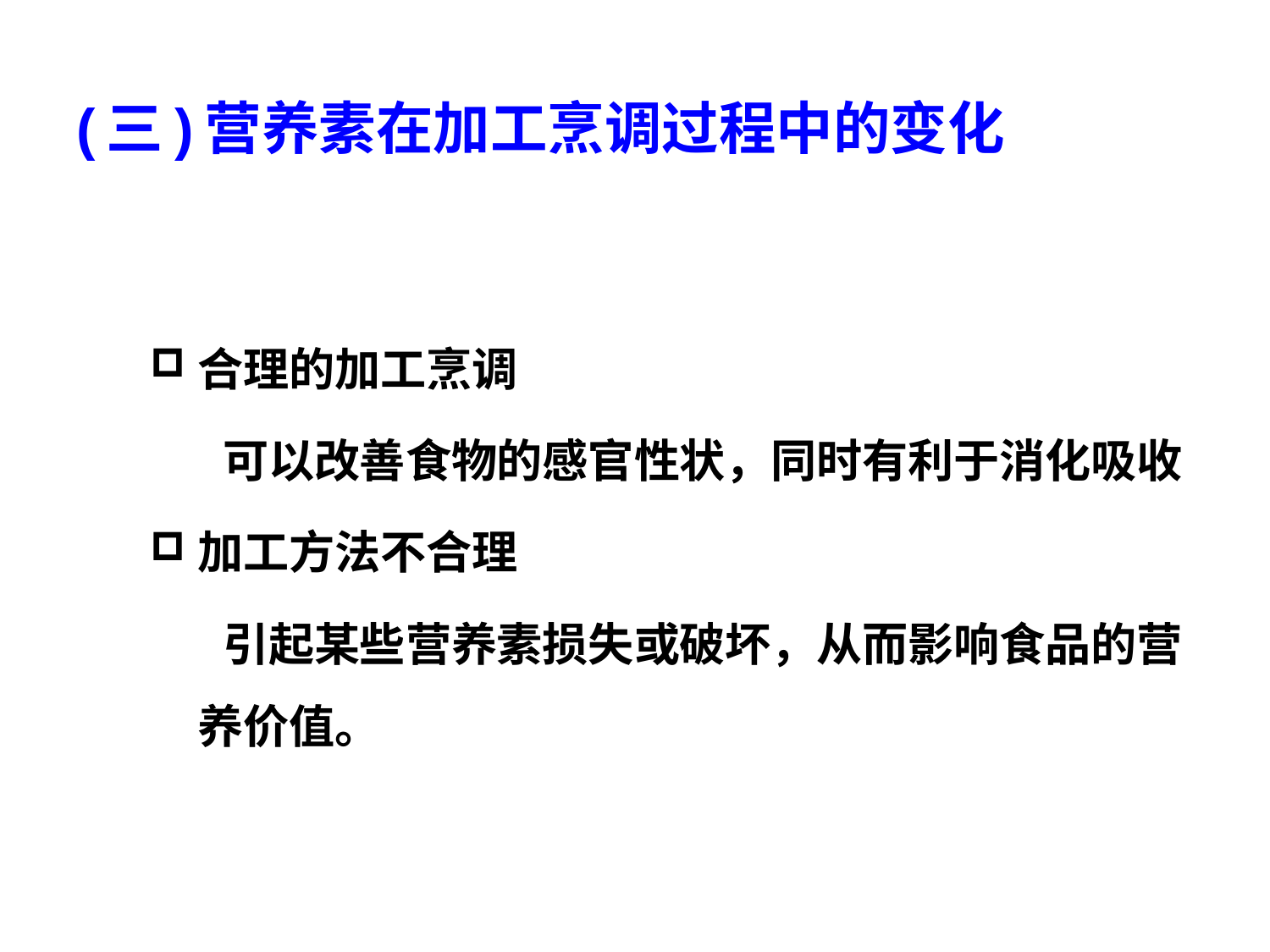

# (三)营养素在加工烹调过程中的变化
合理的加工烹调
      可以改善食物的感官性状，同时有利于消化吸收
加工方法不合理
      引起某些营养素损失或破坏，从而影响食品的营养价值。